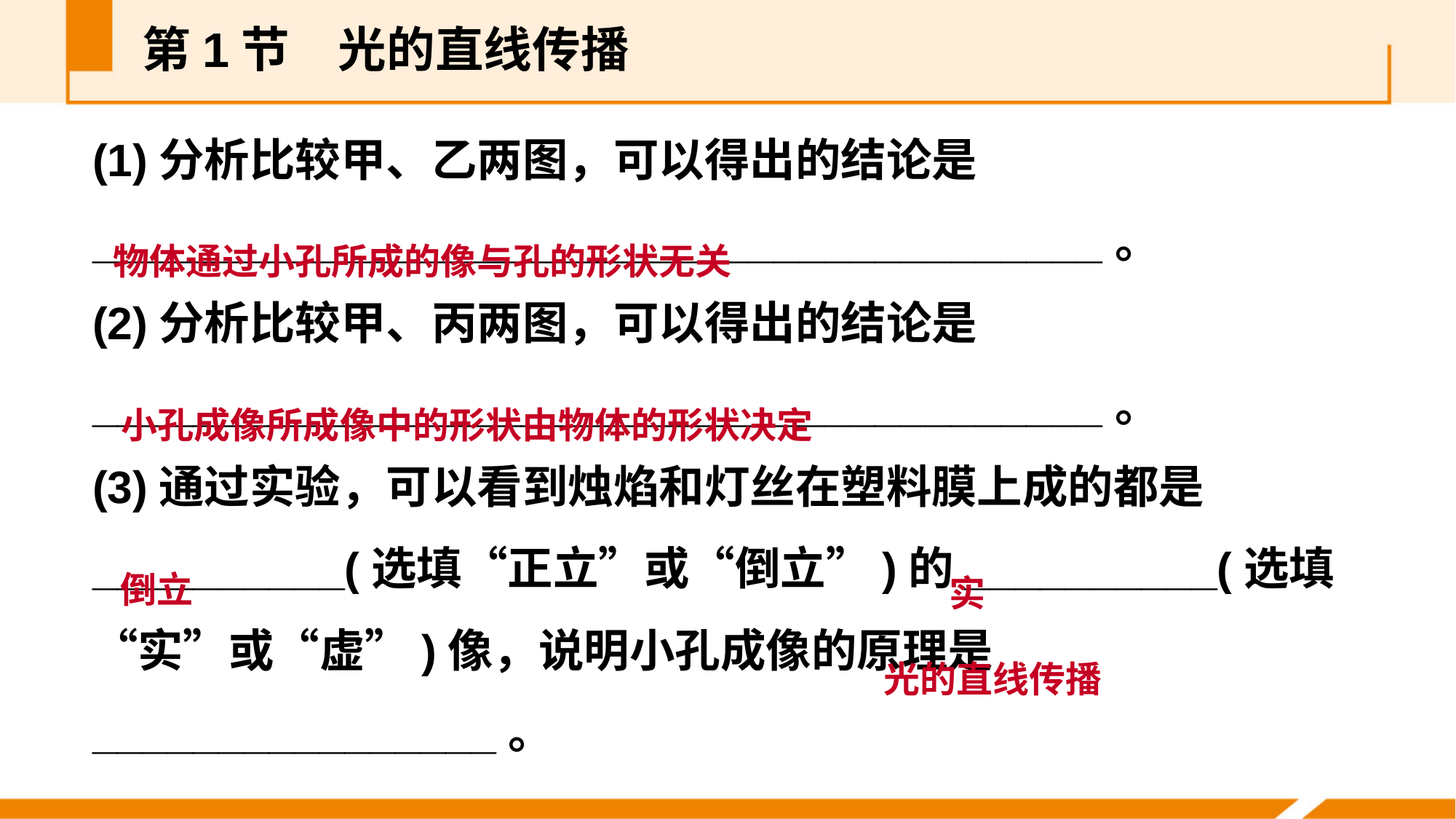

第1节　光的直线传播
(1)分析比较甲、乙两图，可以得出的结论是________________________________________。
(2)分析比较甲、丙两图，可以得出的结论是________________________________________。
(3)通过实验，可以看到烛焰和灯丝在塑料膜上成的都是__________(选填“正立”或“倒立”)的__________(选填“实”或“虚”)像，说明小孔成像的原理是________________。
物体通过小孔所成的像与孔的形状无关
小孔成像所成像中的形状由物体的形状决定
倒立
实
光的直线传播